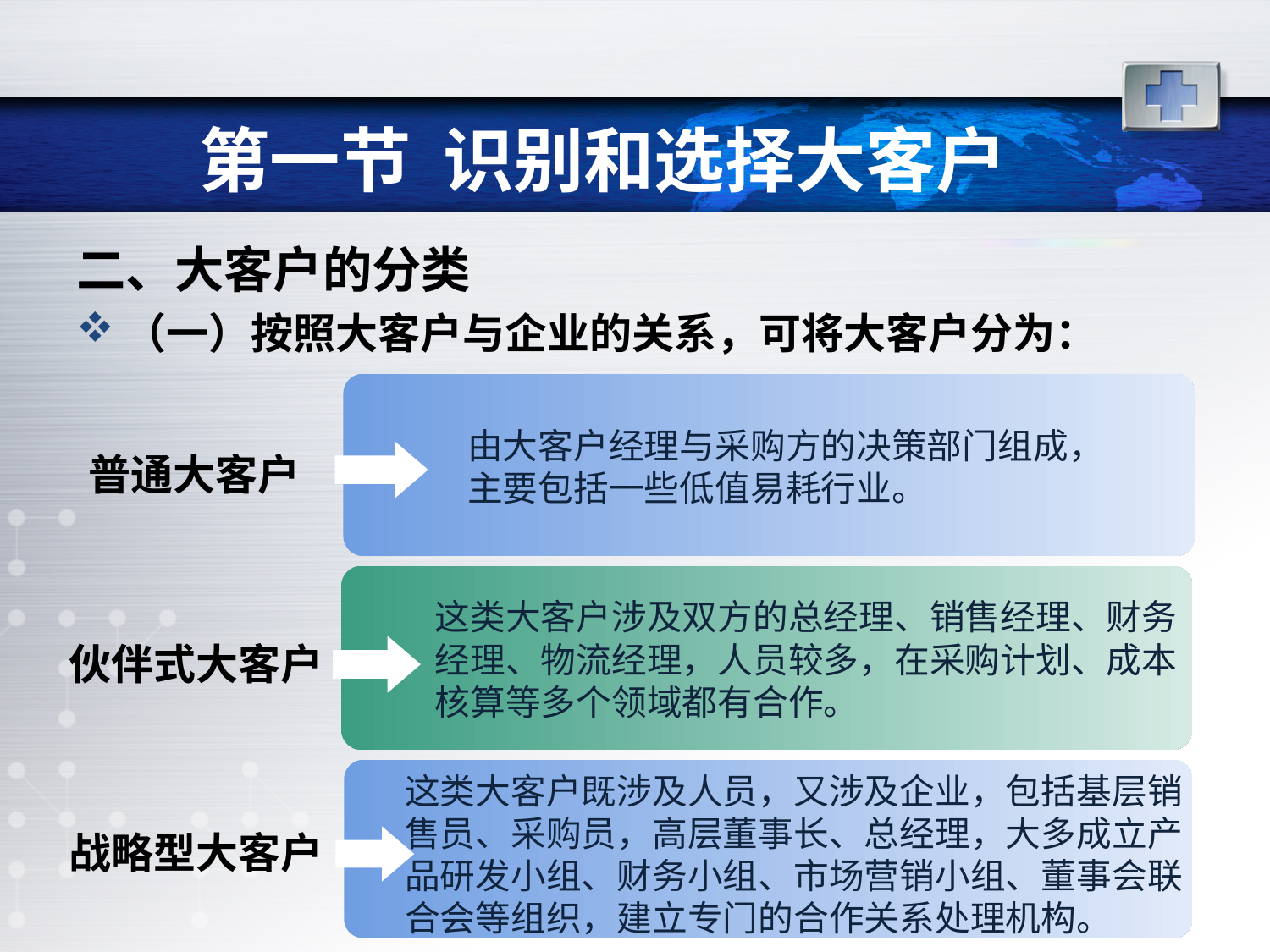

# 第一节  识别和选择大客户
二、大客户的分类
（一）按照大客户与企业的关系，可将大客户分为：

由大客户经理与采购方的决策部门组成，主要包括一些低值易耗行业。
普通大客户

这类大客户涉及双方的总经理、销售经理、财务经理、物流经理，人员较多，在采购计划、成本核算等多个领域都有合作。
伙伴式大客户

这类大客户既涉及人员，又涉及企业，包括基层销售员、采购员，高层董事长、总经理，大多成立产品研发小组、财务小组、市场营销小组、董事会联合会等组织，建立专门的合作关系处理机构。
战略型大客户